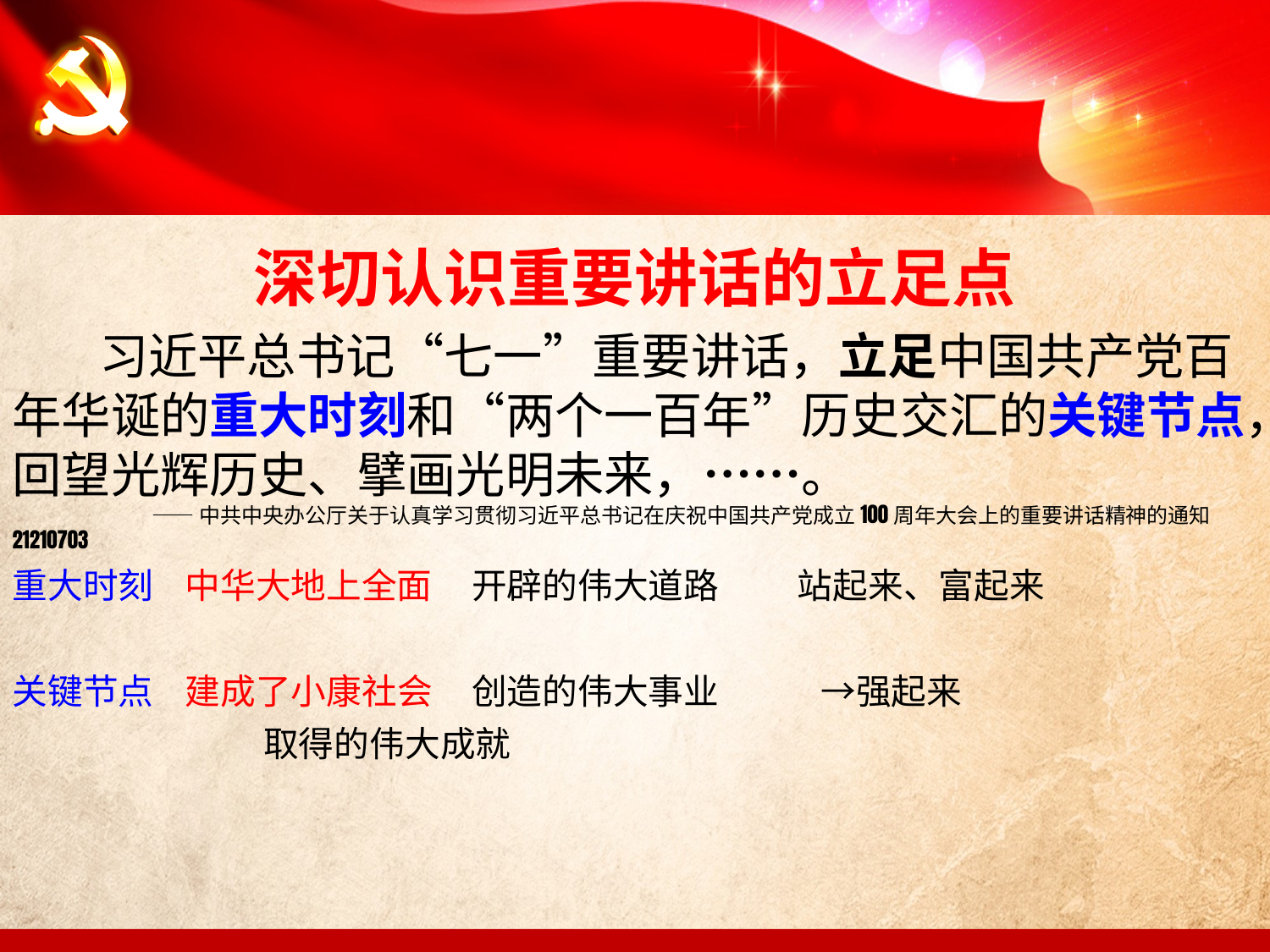

深切认识重要讲话的立足点
           习近平总书记“七一”重要讲话，立足中国共产党百年华诞的重大时刻和“两个一百年”历史交汇的关键节点，回望光辉历史、擘画光明未来，……。
                              ——中共中央办公厅关于认真学习贯彻习近平总书记在庆祝中国共产党成立100周年大会上的重要讲话精神的通知 21210703
重大时刻    中华大地上全面     开辟的伟大道路          站起来、富起来
关键节点    建成了小康社会     创造的伟大事业             →强起来
                               取得的伟大成就